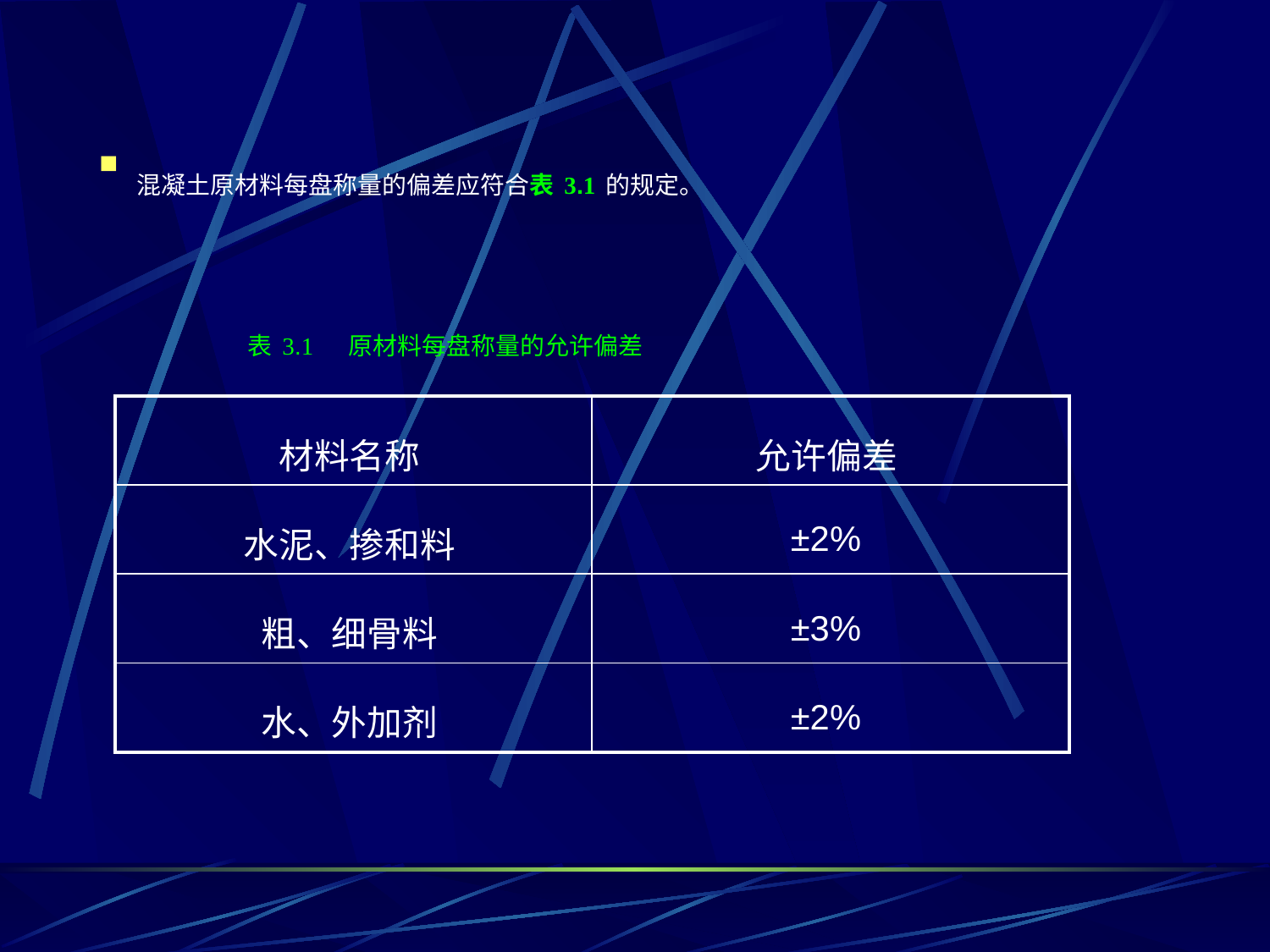

混凝土原材料每盘称量的偏差应符合表3.1的规定。
表3.1　原材料每盘称量的允许偏差
| 材料名称 | 允许偏差 |
| --- | --- |
| 水泥、掺和料 | ±2% |
| 粗、细骨料 | ±3% |
| 水、外加剂 | ±2% |